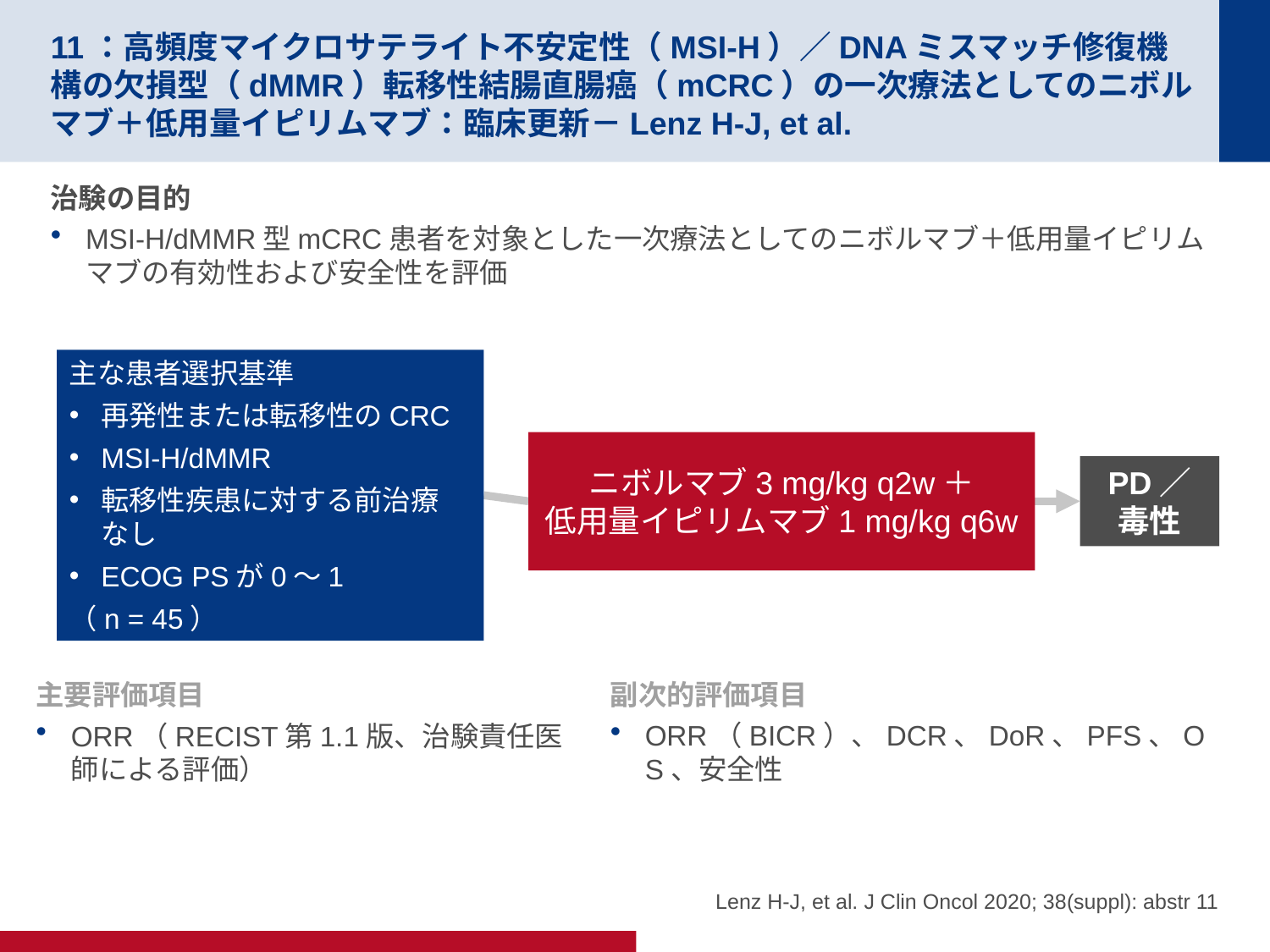

# 11：高頻度マイクロサテライト不安定性（MSI-H）／DNAミスマッチ修復機構の欠損型（dMMR）転移性結腸直腸癌（mCRC）の一次療法としてのニボルマブ＋低用量イピリムマブ：臨床更新－Lenz H-J, et al.
治験の目的
MSI-H/dMMR型mCRC患者を対象とした一次療法としてのニボルマブ＋低用量イピリムマブの有効性および安全性を評価
主な患者選択基準
再発性または転移性のCRC
MSI-H/dMMR
転移性疾患に対する前治療なし
ECOG PSが0～1
（n = 45）
ニボルマブ3 mg/kg q2w＋
低用量イピリムマブ1 mg/kg q6w
PD／
毒性
主要評価項目
ORR（RECIST第1.1版、治験責任医師による評価）

副次的評価項目
ORR（BICR）、DCR、DoR、PFS、OS、安全性
Lenz H-J, et al. J Clin Oncol 2020; 38(suppl): abstr 11